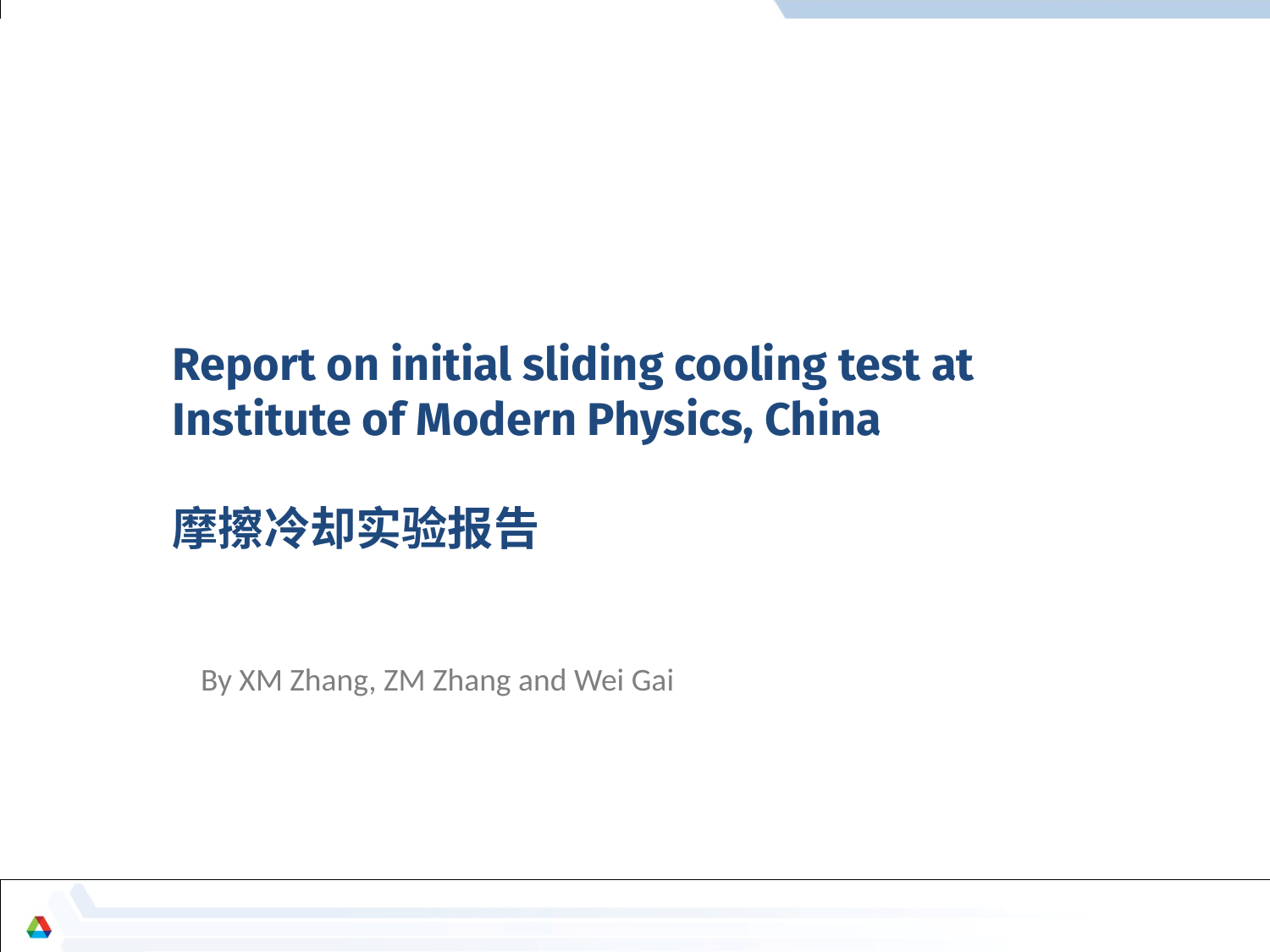

# Report on initial sliding cooling test at Institute of Modern Physics, China 摩擦冷却实验报告
By XM Zhang, ZM Zhang and Wei Gai